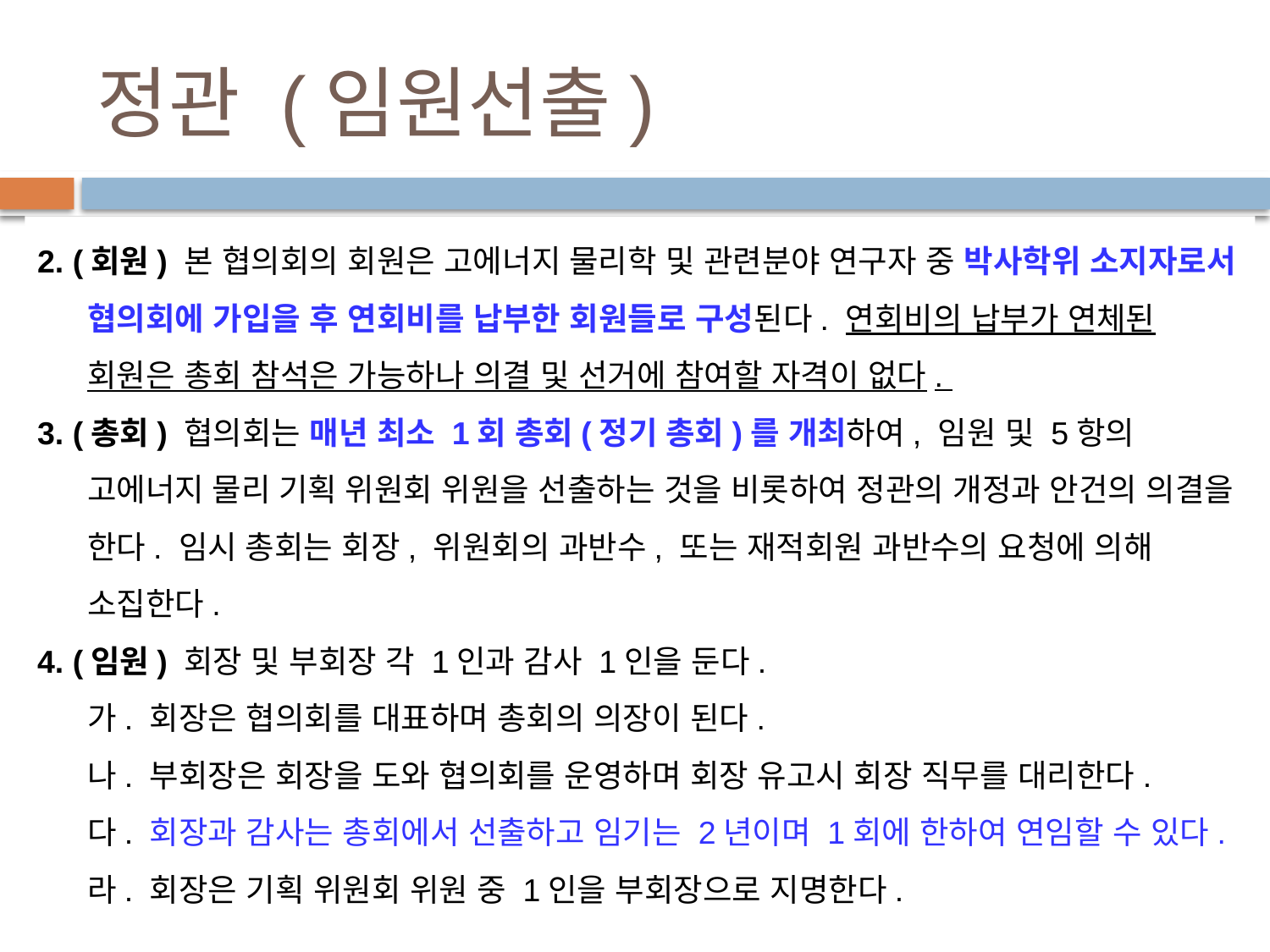

# 정관 (임원선출)
2. (회원) 본 협의회의 회원은 고에너지 물리학 및 관련분야 연구자 중 박사학위 소지자로서 협의회에 가입을 후 연회비를 납부한 회원들로 구성된다. 연회비의 납부‌가 연체된 회원은 총회 참석은 가능하나 의결 및 선거에 참여할 자격이 없다.
3. (총회) 협의회는 매년 최소 1회 총회(정기 총회)를 개최하여, 임원 및 5항의 고에너지 물리 기획 위원회 위원을 선출하는 것을 비롯하여 정관의 개정과 안건의 의결을 한다. 임시 총회는 회장, 위원회의 과반수, 또는 재적회원 과반수의 요청에 의해 소집한다.
4. (임원) 회장 및 부회장 각 1인과 감사 1인을 둔다.
가. 회장은 협의회를 대표하며 총회의 의장이 된다.
나. 부회장은 회장을 도와 협의회를 운영하며 회장 유고시 회장 직무를 대리한다.
다. 회장과 감사는 총회에서 선출하고 임기는 2년이며 1회에 한하여 연임할 수 있다.
라. 회장은 기획 위원회 위원 중 1인을 부회장으로 지명한다.